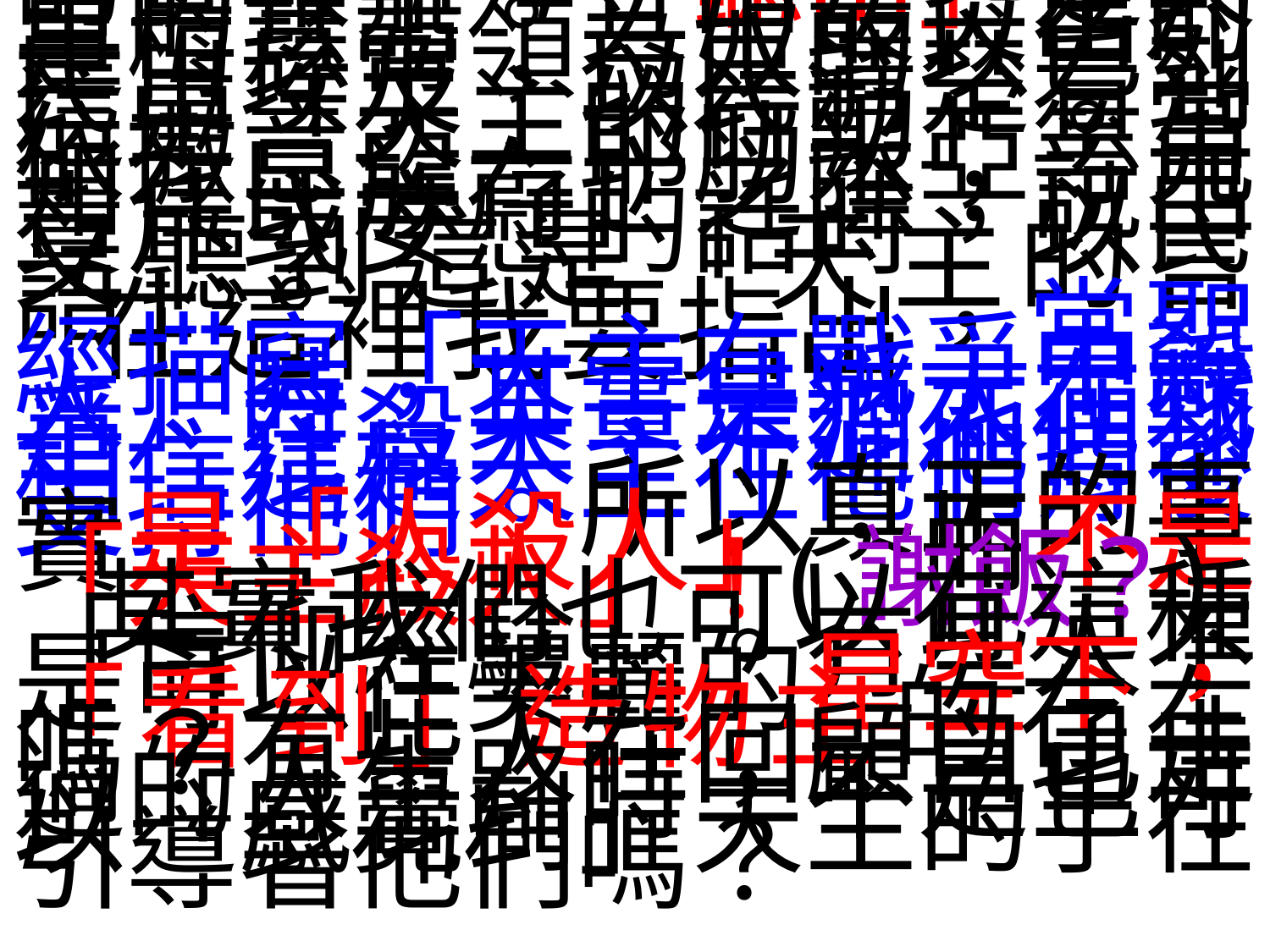

的宣報中，「聽出」是天主的言語。其中最突出的是梅瑟帶領為奴的以色列民出埃及，以民清楚看到這是「天主的行動」。當依撒意亞、耶肋米亞等先知在民族存亡之際，說出責斥或安慰的話時，以民又聽到這是「天主的言語」。
  在這裡我要指出，當聖經描寫「天主在戰爭中殺人」時，其實是猶太在戰爭、在殺人，不過他們卻相信這是天主在他們背後支持他們。所以真正的事實是「人殺人」，而不是「天主殺人」!(謝飯?)
  其實我們也可以有這種「信仰經驗」。有些人不是可以在美麗的星空下，「看到」造物主的存在嗎？有些人在回顧自己走過的人生路時，不是也可以「感覺到」天主的手在引導著他們嗎？